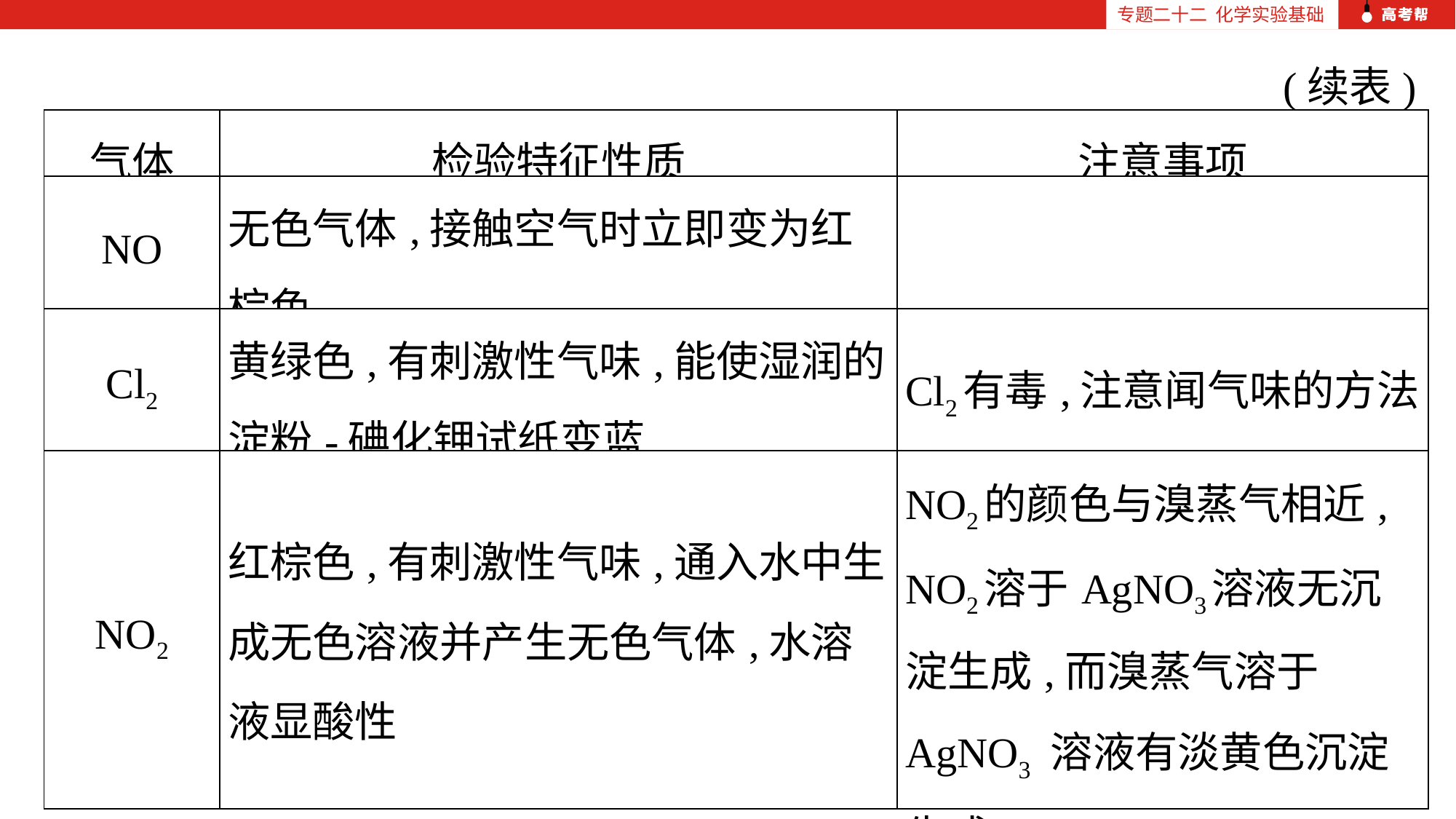

专题二十二  化学实验基础
(续表)
| 气体 | 检验特征性质 | 注意事项 |
| --- | --- | --- |
| NO | 无色气体,接触空气时立即变为红棕色 |  |
| Cl2 | 黄绿色,有刺激性气味,能使湿润的淀粉-碘化钾试纸变蓝 | Cl2有毒,注意闻气味的方法 |
| NO2 | 红棕色,有刺激性气味,通入水中生成无色溶液并产生无色气体,水溶液显酸性 | NO2的颜色与溴蒸气相近, NO2溶于AgNO3溶液无沉淀生成,而溴蒸气溶于 AgNO3 溶液有淡黄色沉淀生成 |